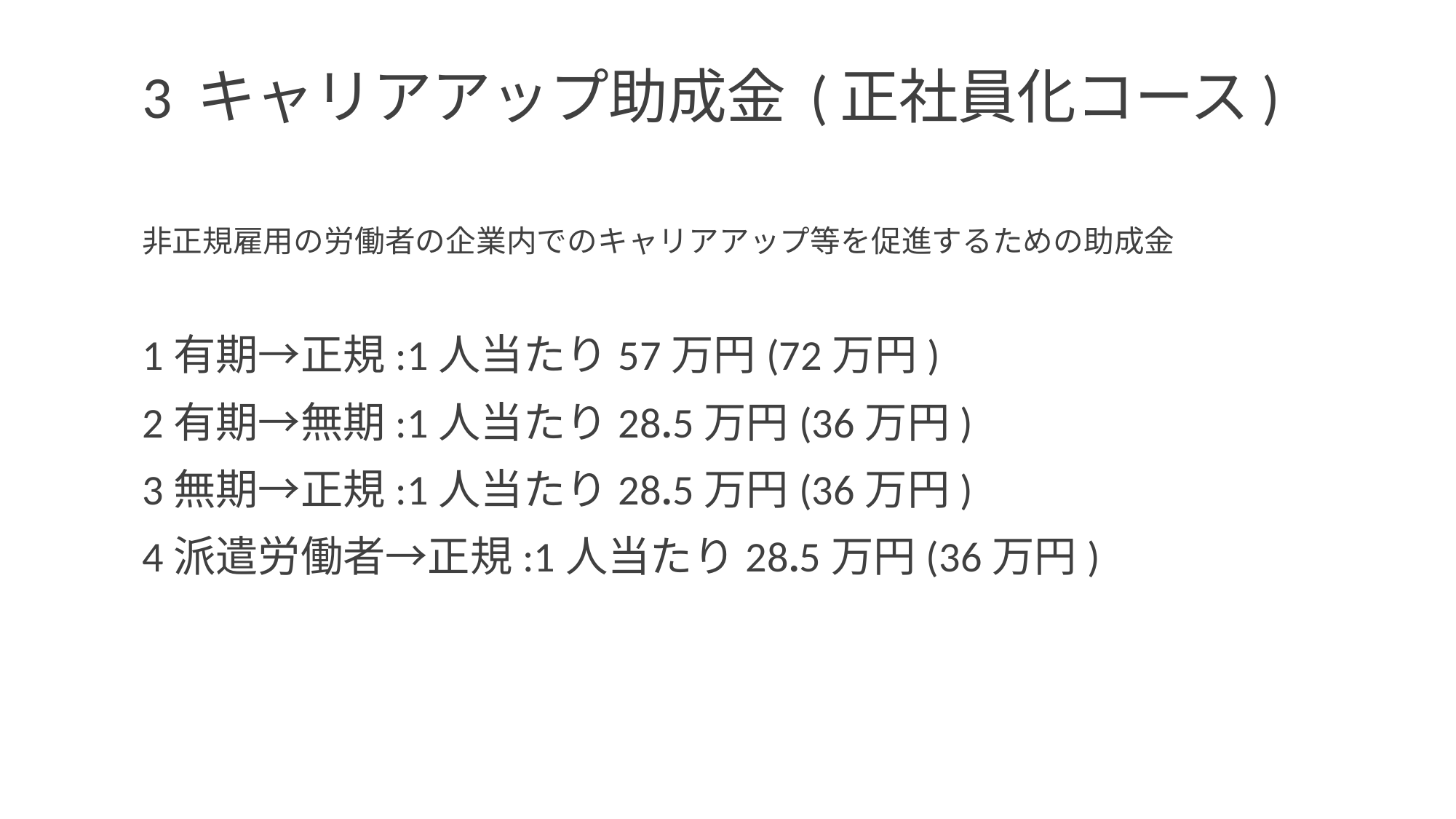

# 3 キャリアアップ助成金 (正社員化コース)
非正規雇用の労働者の企業内でのキャリアアップ等を促進するための助成金

1有期→正規:1人当たり57万円(72万円)
2有期→無期:1人当たり28.5万円(36万円)
3無期→正規:1人当たり28.5万円(36万円)
4派遣労働者→正規:1人当たり28.5万円(36万円)